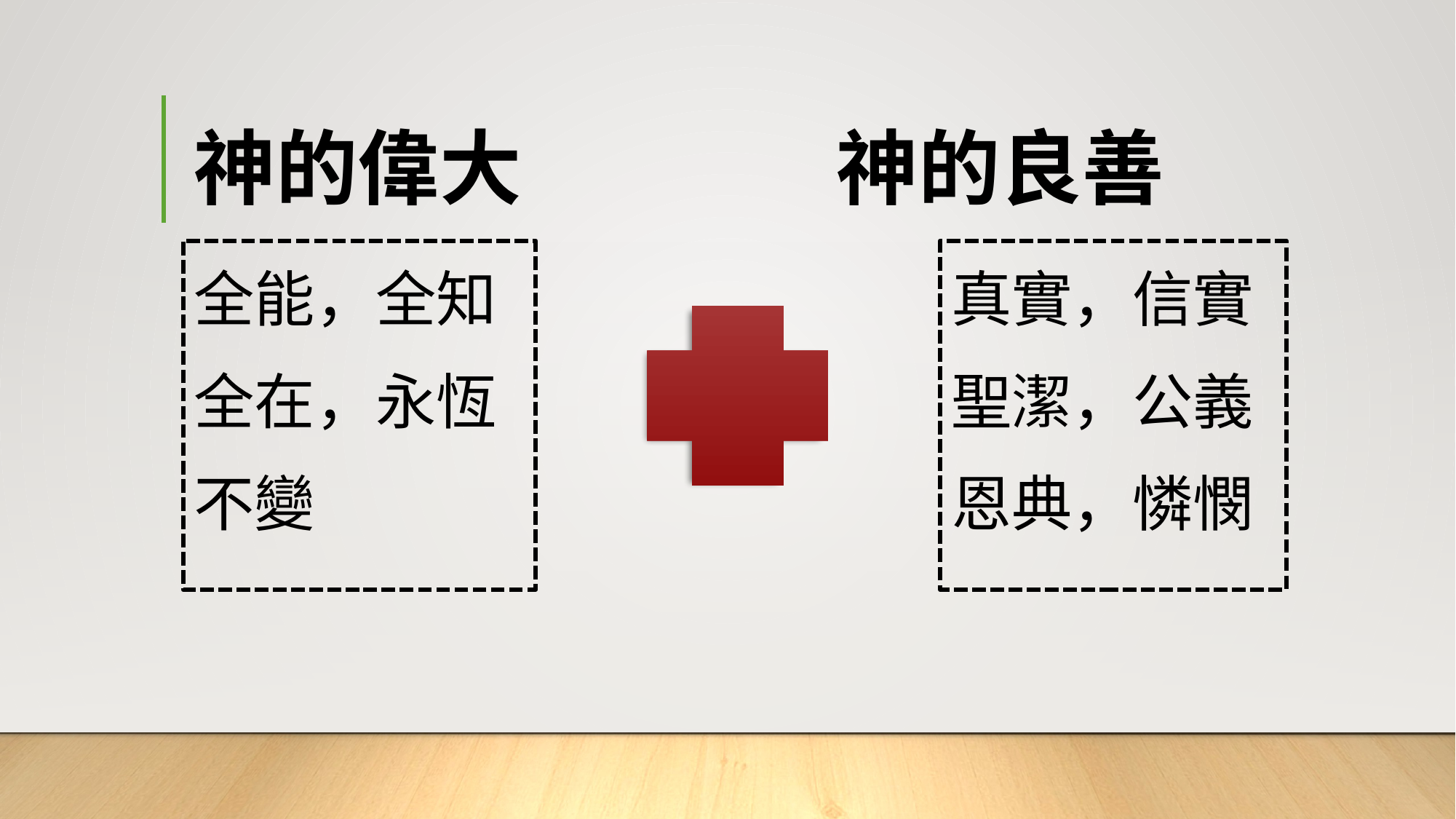

# 神的偉大                 神的良善
真實，信實
聖潔，公義
恩典，憐憫
全能，全知
全在，永恆
不變